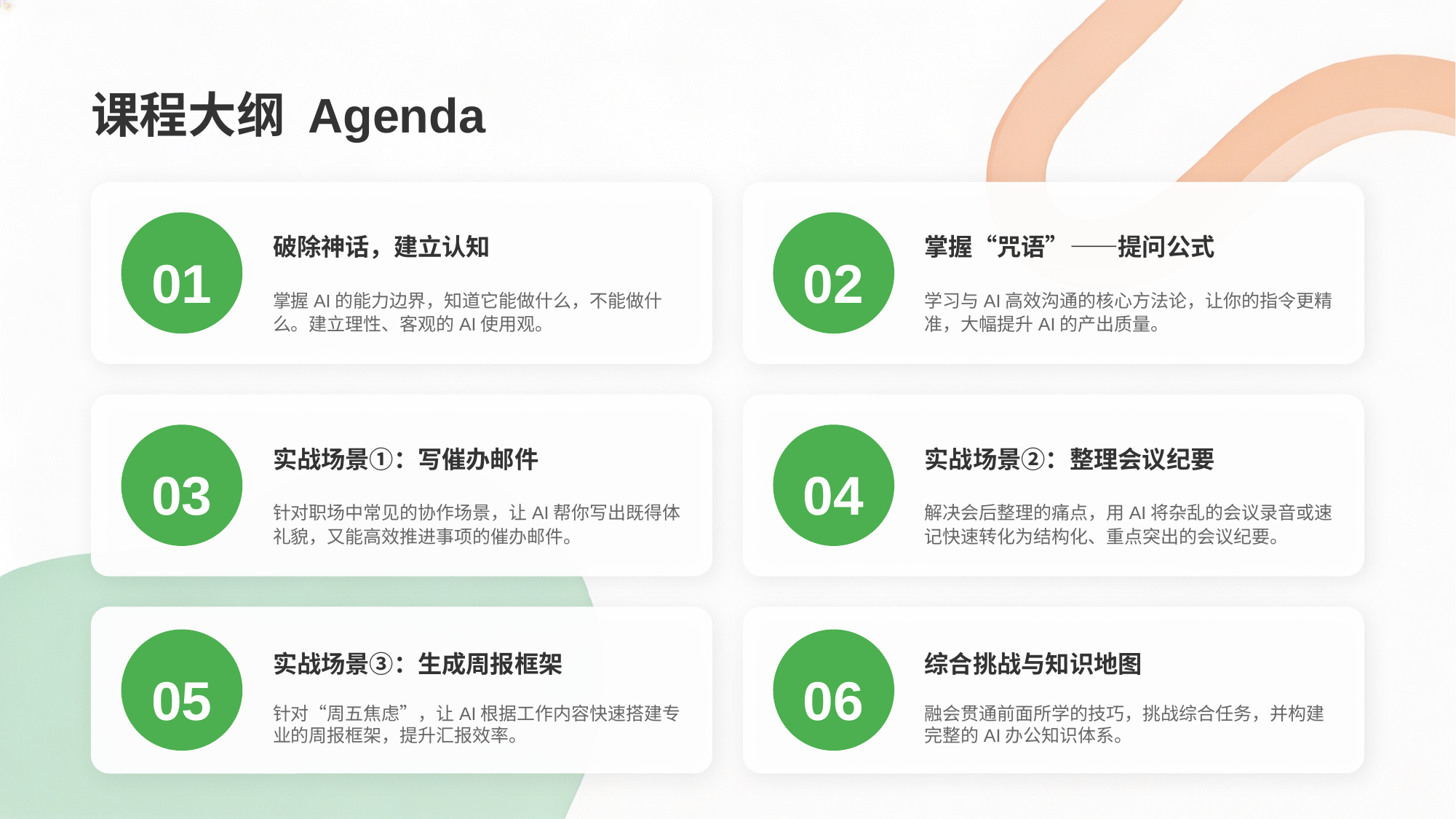

课程大纲 Agenda

破除神话，建立认知
掌握“咒语”——提问公式
01
02
掌握AI的能力边界，知道它能做什么，不能做什么。建立理性、客观的AI使用观。
学习与AI高效沟通的核心方法论，让你的指令更精准，大幅提升AI的产出质量。

实战场景①：写催办邮件
实战场景②：整理会议纪要
03
04
针对职场中常见的协作场景，让AI帮你写出既得体礼貌，又能高效推进事项的催办邮件。
解决会后整理的痛点，用AI将杂乱的会议录音或速记快速转化为结构化、重点突出的会议纪要。

实战场景③：生成周报框架
综合挑战与知识地图
05
06
针对“周五焦虑”，让AI根据工作内容快速搭建专业的周报框架，提升汇报效率。
融会贯通前面所学的技巧，挑战综合任务，并构建完整的AI办公知识体系。